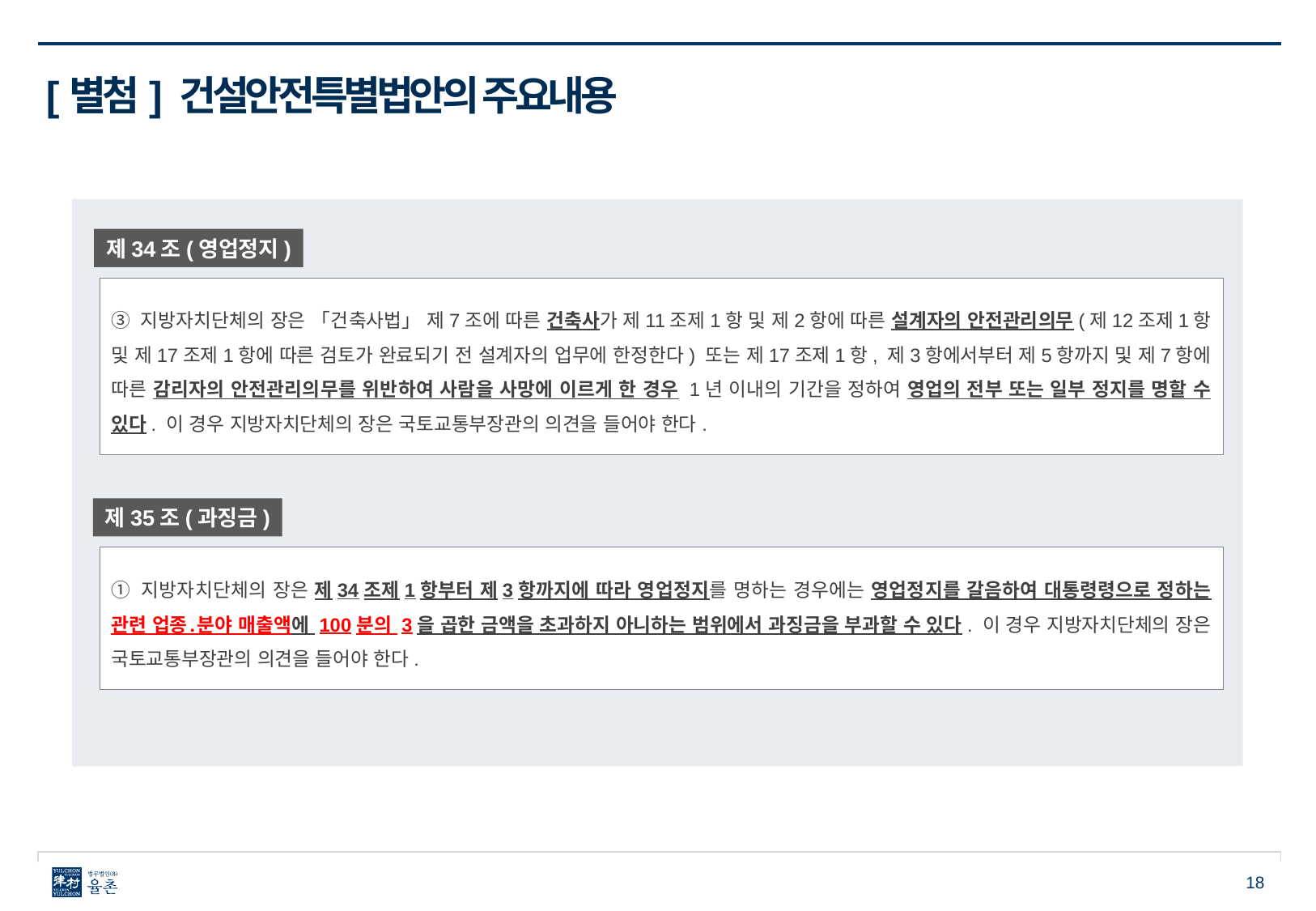

[별첨] 건설안전특별법안의 주요내용

제34조(영업정지)
③ 지방자치단체의 장은 「건축사법」 제7조에 따른 건축사가 제11조제1항 및 제2항에 따른 설계자의 안전관리의무(제12조제1항 및 제17조제1항에 따른 검토가 완료되기 전 설계자의 업무에 한정한다) 또는 제17조제1항, 제3항에서부터 제5항까지 및 제7항에 따른 감리자의 안전관리의무를 위반하여 사람을 사망에 이르게 한 경우 1년 이내의 기간을 정하여 영업의 전부 또는 일부 정지를 명할 수 있다. 이 경우 지방자치단체의 장은 국토교통부장관의 의견을 들어야 한다.
제35조(과징금)
① 지방자치단체의 장은 제34조제1항부터 제3항까지에 따라 영업정지를 명하는 경우에는 영업정지를 갈음하여 대통령령으로 정하는 관련 업종․분야 매출액에 100분의 3을 곱한 금액을 초과하지 아니하는 범위에서 과징금을 부과할 수 있다. 이 경우 지방자치단체의 장은 국토교통부장관의 의견을 들어야 한다.
18